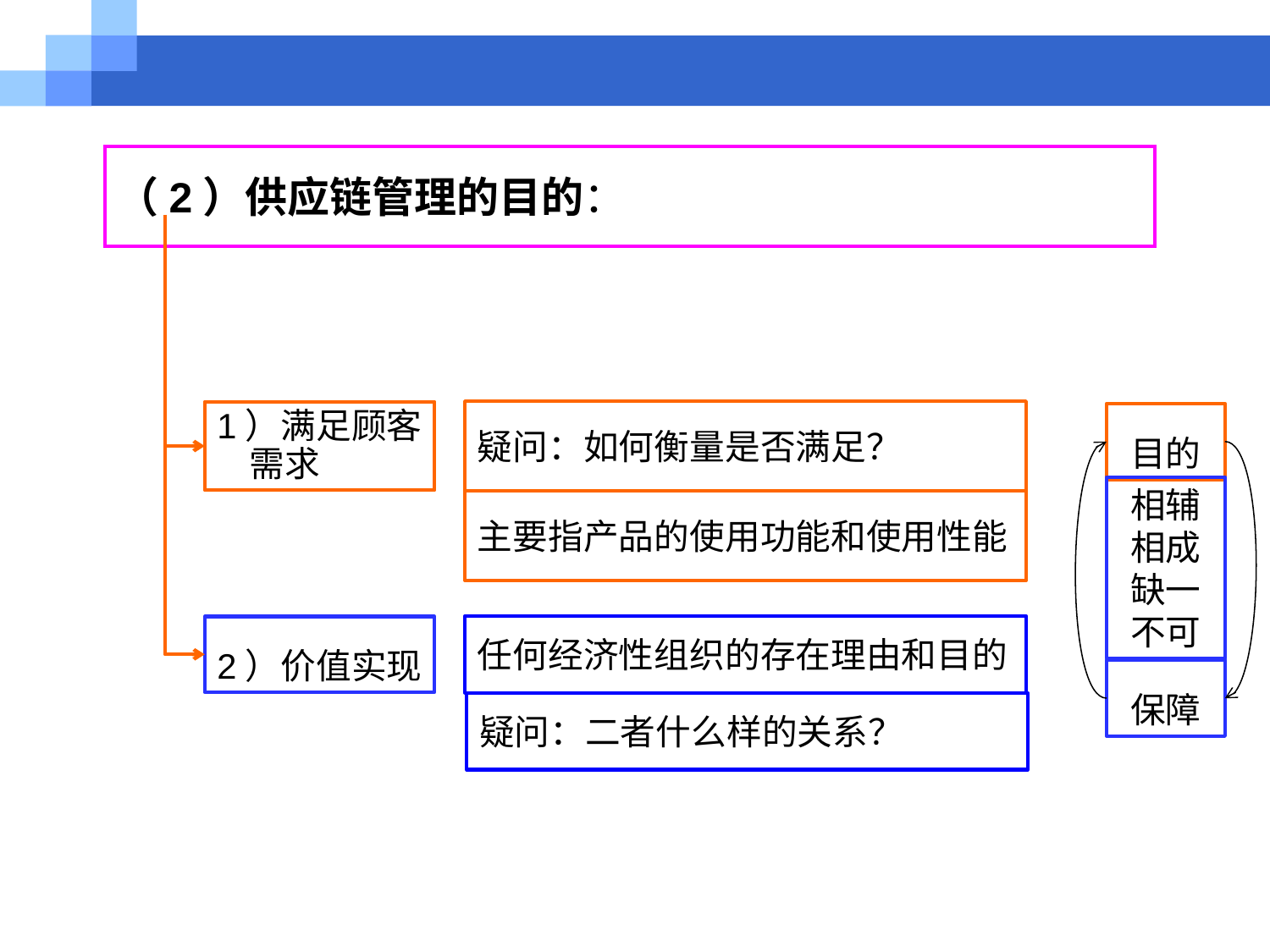

（2）供应链管理的目的：
1）满足顾客
   需求
疑问：如何衡量是否满足？
目的
相辅
相成
缺一
不可
主要指产品的使用功能和使用性能
2）价值实现
任何经济性组织的存在理由和目的
保障
疑问：二者什么样的关系？